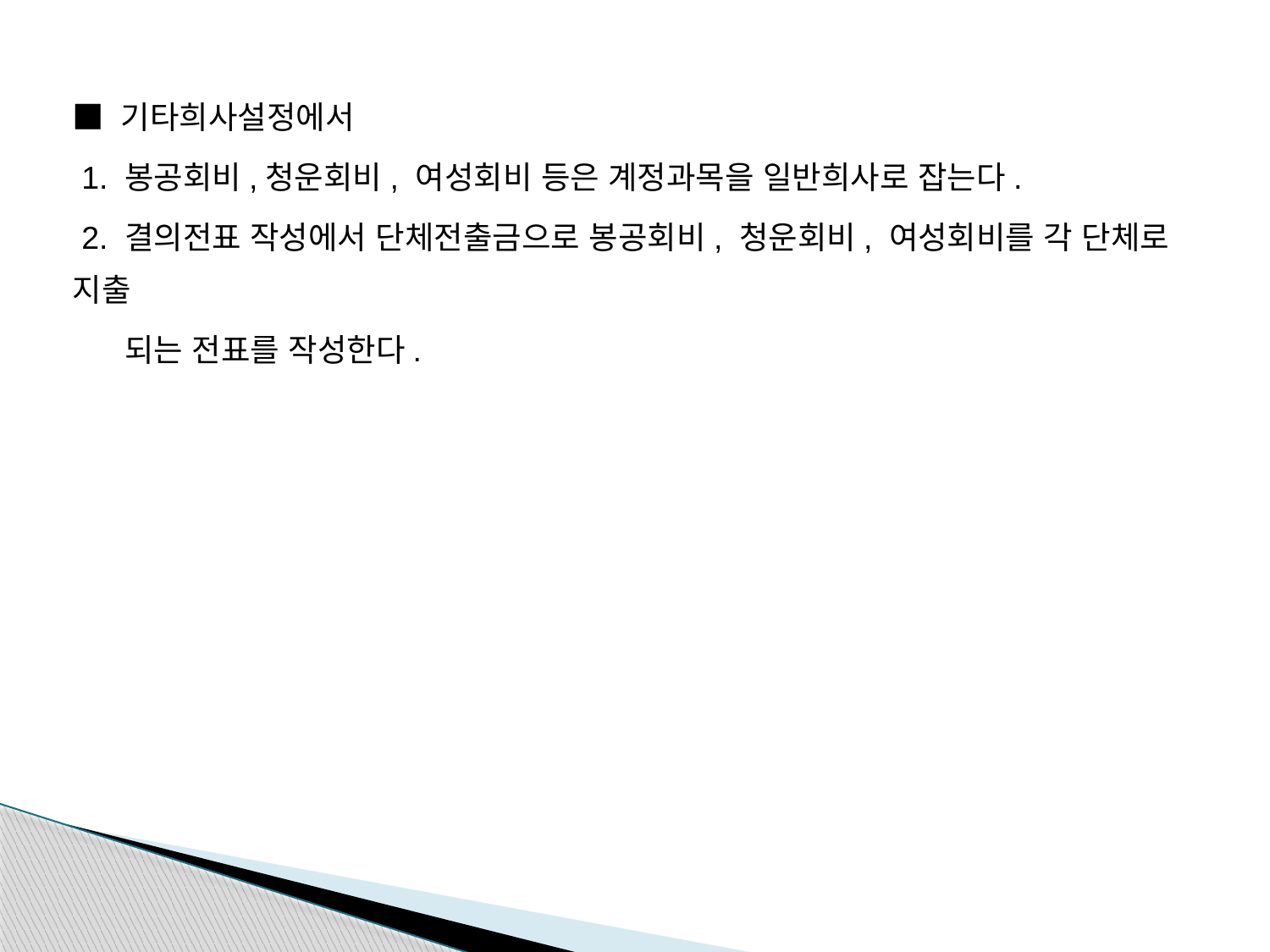

■ 기타희사설정에서
 1. 봉공회비,청운회비, 여성회비 등은 계정과목을 일반희사로 잡는다.
 2. 결의전표 작성에서 단체전출금으로 봉공회비, 청운회비, 여성회비를 각 단체로 지출
     되는 전표를 작성한다.